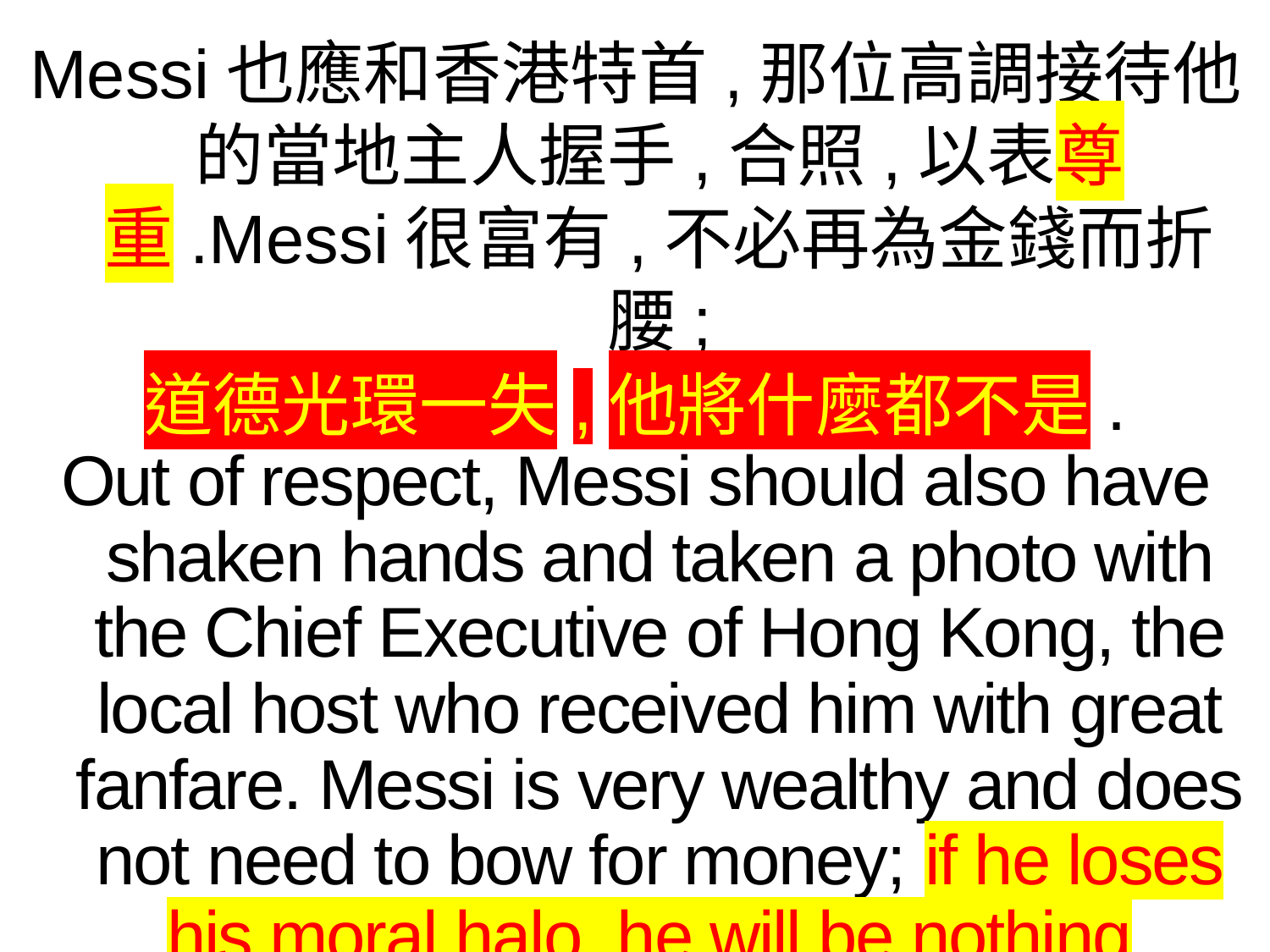

Messi也應和香港特首,那位高調接待他的當地主人握手,合照,以表尊重.Messi很富有,不必再為金錢而折腰;
道德光環一失,他將什麼都不是.
Out of respect, Messi should also have shaken hands and taken a photo with the Chief Executive of Hong Kong, the local host who received him with great fanfare. Messi is very wealthy and does not need to bow for money; if he loses his moral halo, he will be nothing.